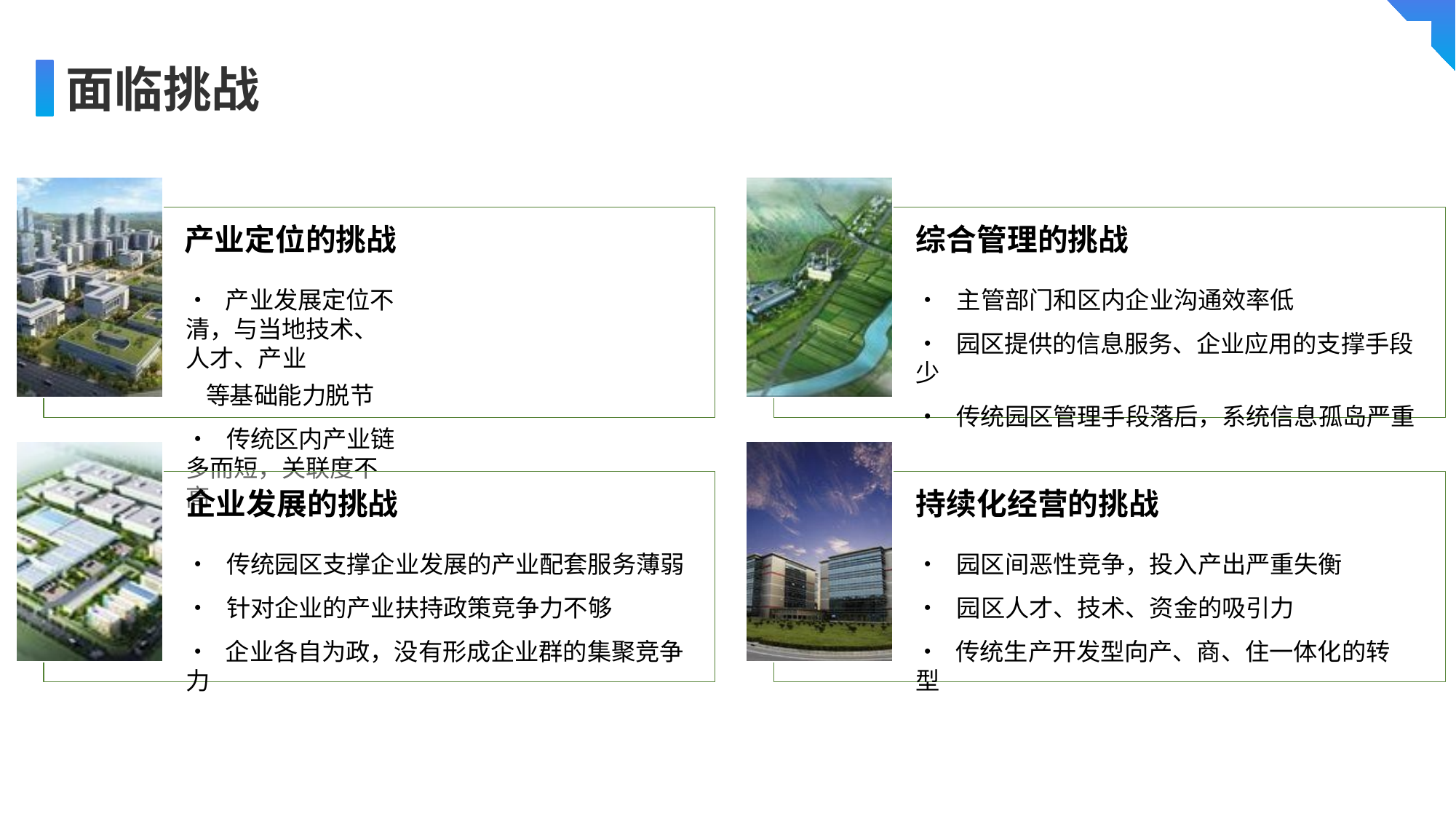

面临挑战

产业定位的挑战
• 产业发展定位不清，与当地技术、人才、产业
   等基础能力脱节
• 传统区内产业链多而短，关联度不高
综合管理的挑战
• 主管部门和区内企业沟通效率低
• 园区提供的信息服务、企业应用的支撑手段少
•  传统园区管理手段落后，系统信息孤岛严重

企业发展的挑战
• 传统园区支撑企业发展的产业配套服务薄弱
• 针对企业的产业扶持政策竞争力不够
• 企业各自为政，没有形成企业群的集聚竞争力
持续化经营的挑战
• 园区间恶性竞争，投入产出严重失衡
• 园区人才、技术、资金的吸引力
• 传统生产开发型向产、商、住一体化的转型